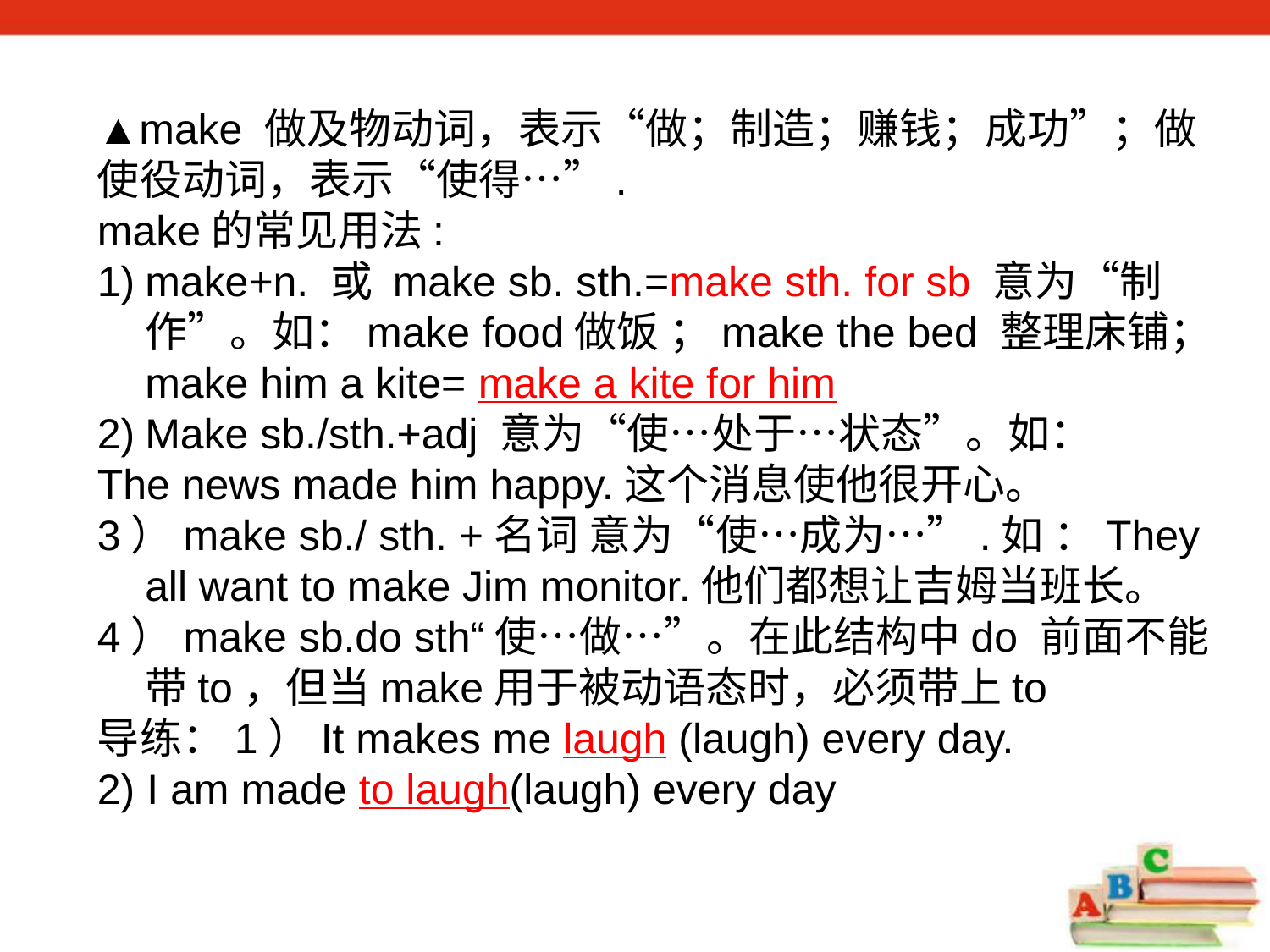

▲make 做及物动词，表示“做；制造；赚钱；成功”；做使役动词，表示“使得…”.
make的常见用法:
make+n. 或 make sb. sth.=make sth. for sb 意为“制作”。如：make food做饭 ；make the bed 整理床铺；make him a kite= make a kite for him
Make sb./sth.+adj 意为“使…处于…状态”。如：
The news made him happy.这个消息使他很开心。
3）make sb./ sth. +名词 意为“使…成为…”.如 ：They all want to make Jim monitor.他们都想让吉姆当班长。
4）make sb.do sth“使…做…”。在此结构中do 前面不能带to，但当make用于被动语态时，必须带上to
导练：1）It makes me laugh (laugh) every day.
2) I am made to laugh(laugh) every day